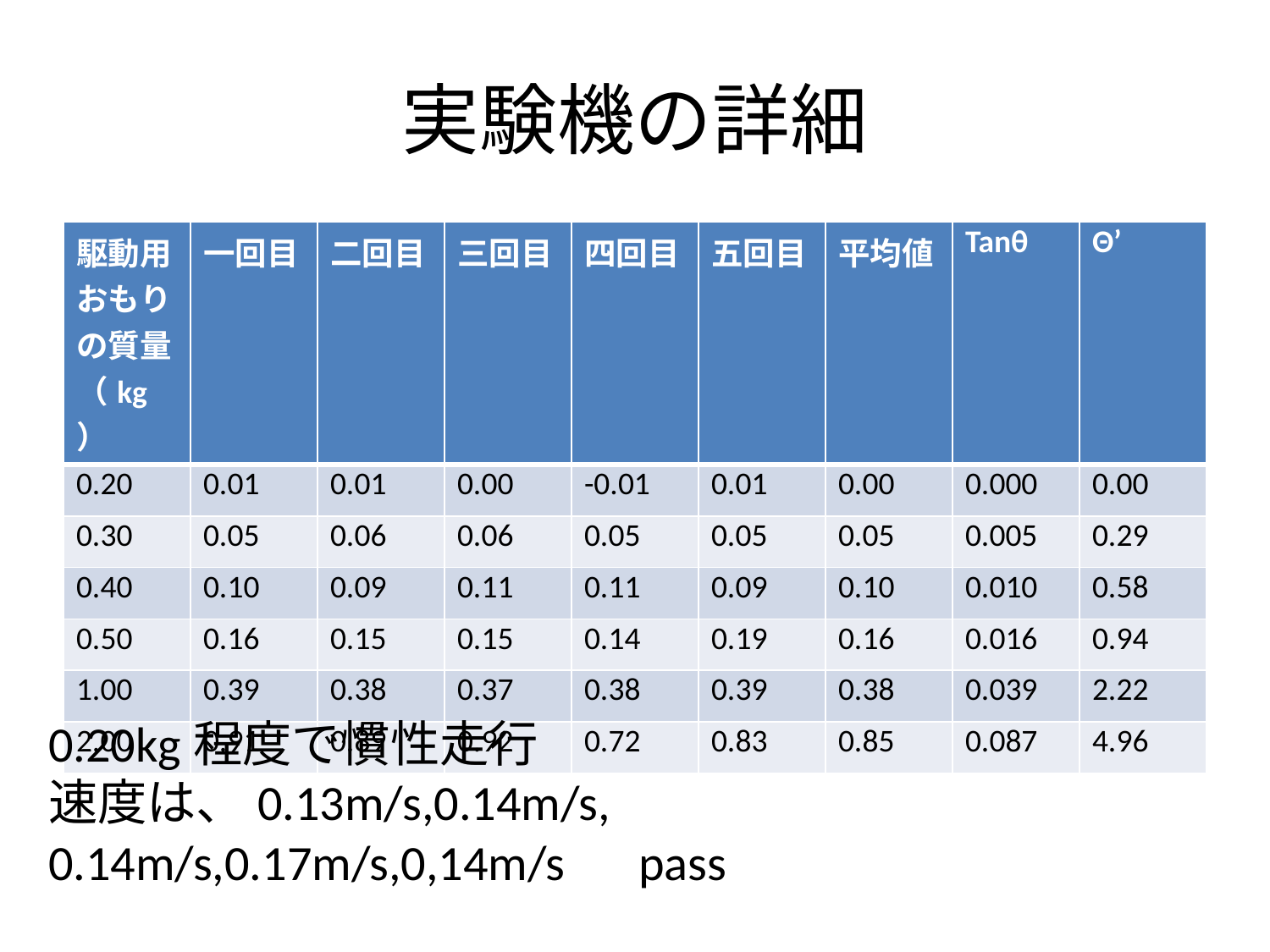

# 実験機の詳細
| 駆動用おもりの質量（kg） | 一回目 | 二回目 | 三回目 | 四回目 | 五回目 | 平均値 | Tanθ | Θ’ |
| --- | --- | --- | --- | --- | --- | --- | --- | --- |
| 0.20 | 0.01 | 0.01 | 0.00 | -0.01 | 0.01 | 0.00 | 0.000 | 0.00 |
| 0.30 | 0.05 | 0.06 | 0.06 | 0.05 | 0.05 | 0.05 | 0.005 | 0.29 |
| 0.40 | 0.10 | 0.09 | 0.11 | 0.11 | 0.09 | 0.10 | 0.010 | 0.58 |
| 0.50 | 0.16 | 0.15 | 0.15 | 0.14 | 0.19 | 0.16 | 0.016 | 0.94 |
| 1.00 | 0.39 | 0.38 | 0.37 | 0.38 | 0.39 | 0.38 | 0.039 | 2.22 |
| 2.00 | 0.91 | 0.89 | 0.92 | 0.72 | 0.83 | 0.85 | 0.087 | 4.96 |
0.20kg程度で慣性走行
速度は、0.13m/s,0.14m/s,
0.14m/s,0.17m/s,0,14m/s　pass